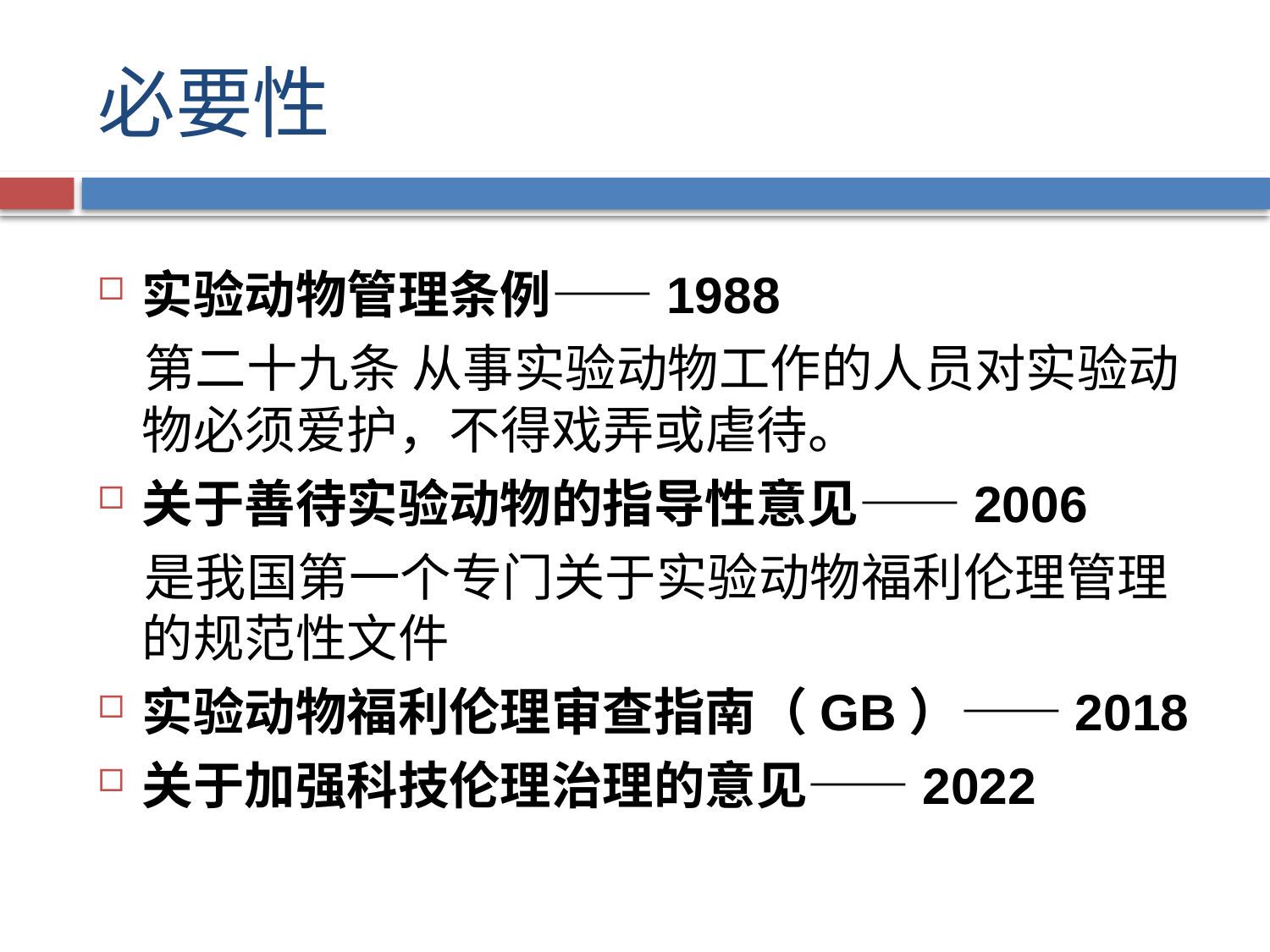

# 必要性
实验动物管理条例——1988
   第二十九条 从事实验动物工作的人员对实验动物必须爱护，不得戏弄或虐待。
关于善待实验动物的指导性意见——2006
   是我国第一个专门关于实验动物福利伦理管理的规范性文件
实验动物福利伦理审查指南（GB）——2018
关于加强科技伦理治理的意见——2022